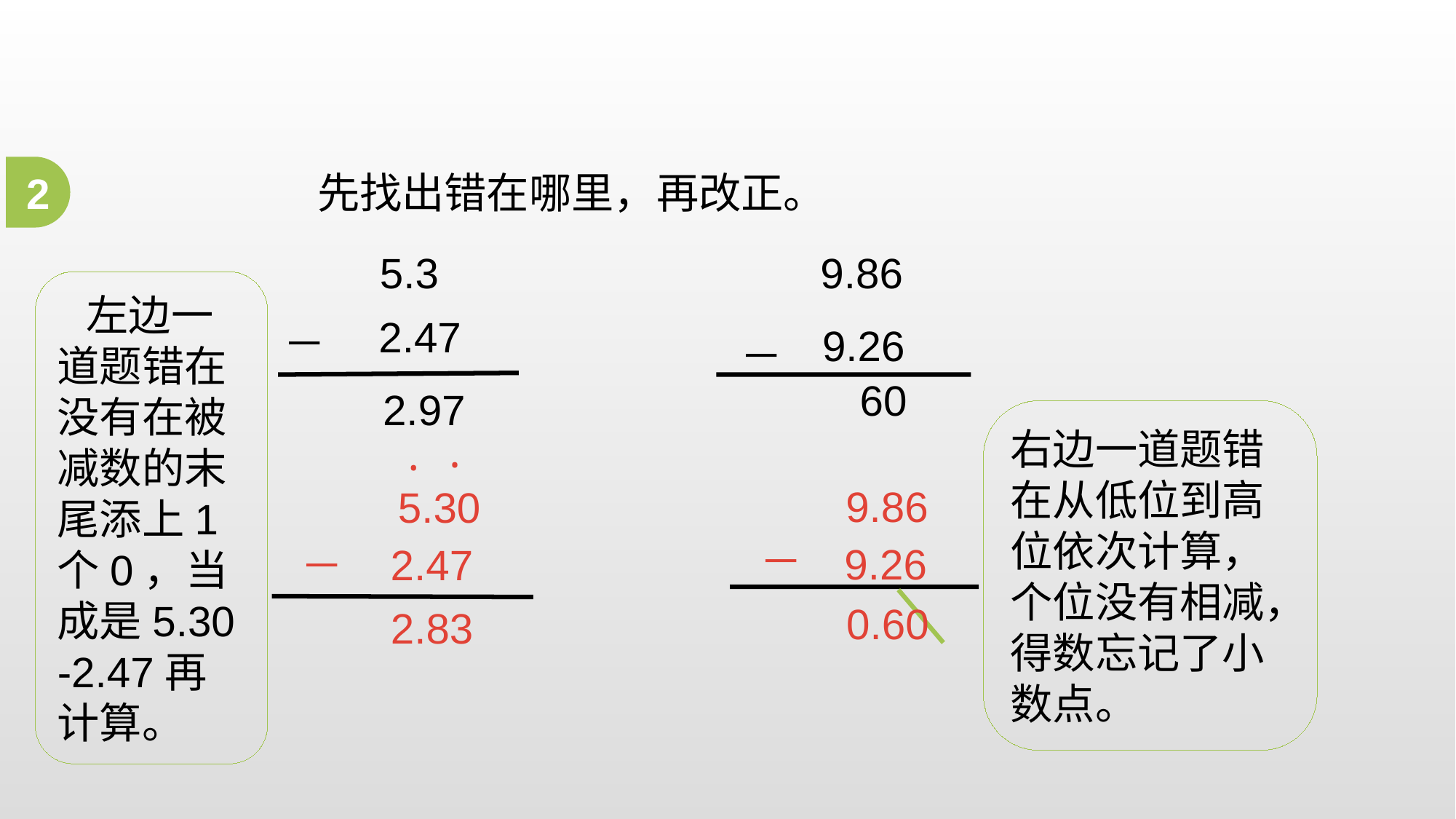

2
先找出错在哪里，再改正。
5.3
2.47
－

2.97
9.86
9.26
－
60

  左边一道题错在没有在被减数的末尾添上1个0，当成是5.30
-2.47再计算。
右边一道题错在从低位到高位依次计算，个位没有相减，得数忘记了小数点。
.
.
9.86
－
9.26

5.30
2.47
－

0.60
2.83